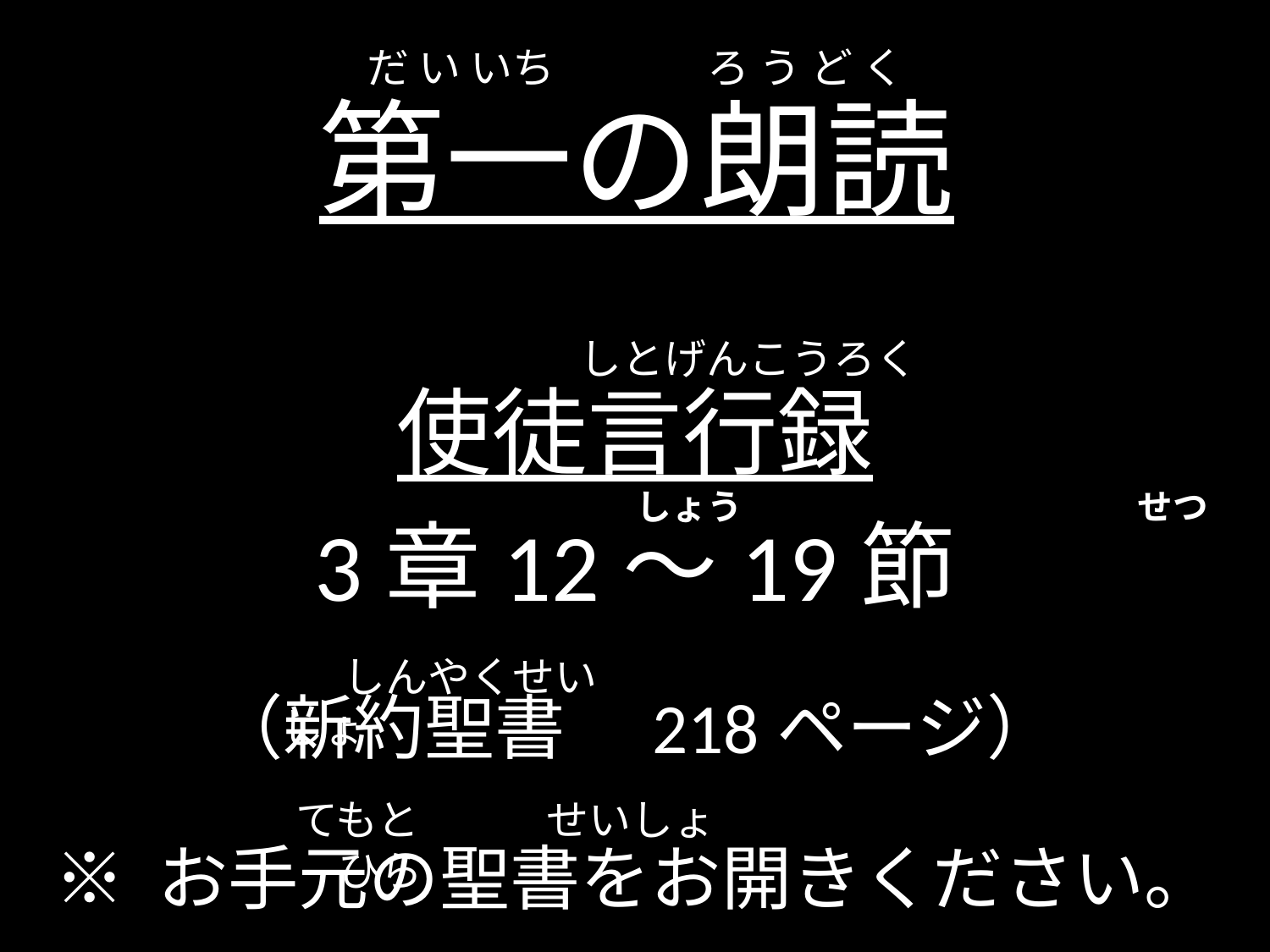

だ い いち                ろ う ど く
# 第一の朗読
　　　　　　しとげんこうろく
使徒言行録
3章12～19節

（新約聖書　218ページ）
　　　　　　  　　　　　　  　　　   しょう　 　　　　　　　             せつ
 　しんやくせいしょ
てもと　　　せいしょ　　　　ひら
※ お手元の聖書をお開きください。